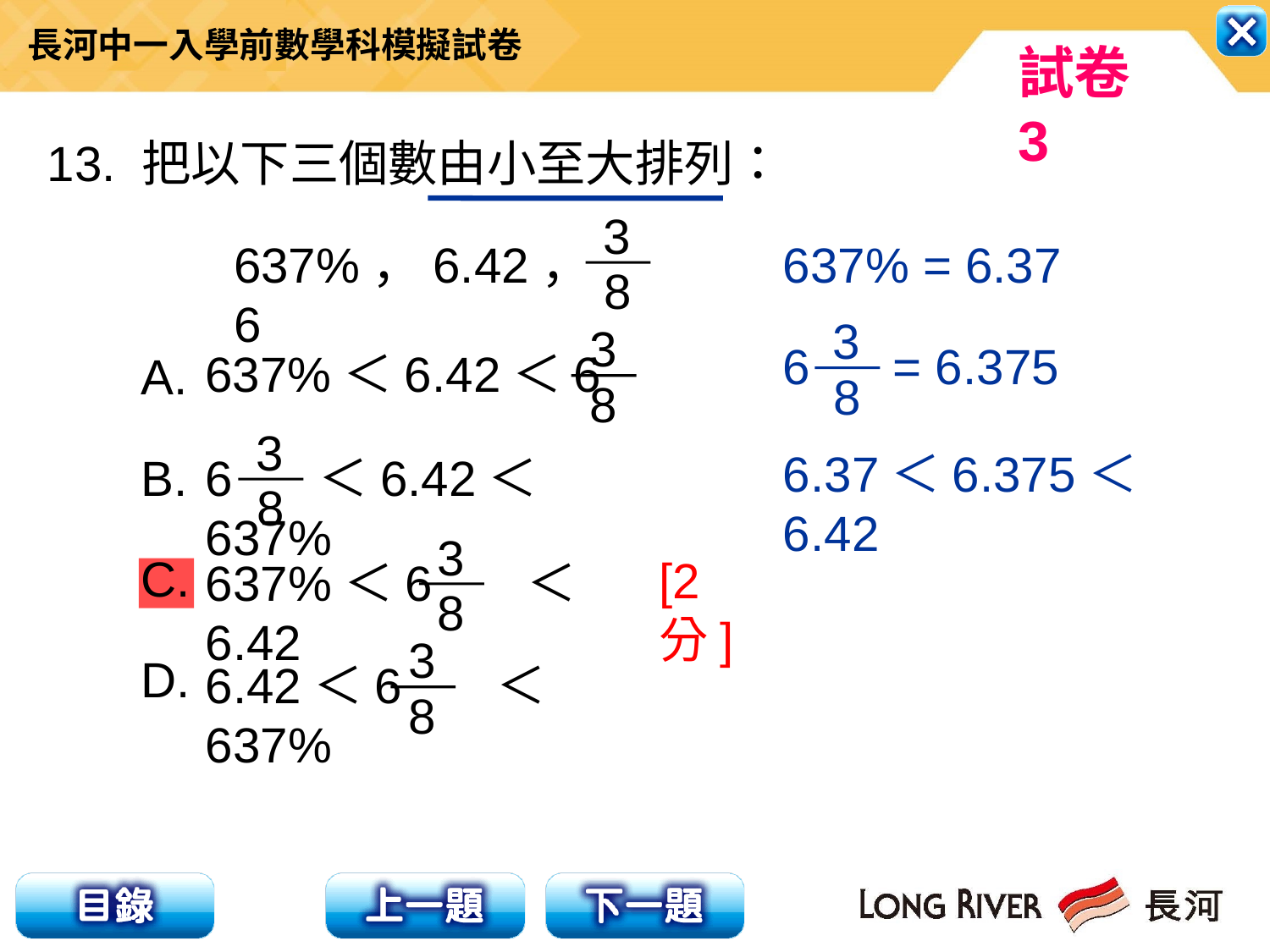

13. 把以下三個數由小至大排列：
3
8

637%，6.42，6
637% = 6.37
3
8

6      = 6.375
3
8

637%＜6.42＜6
 A.
 B.
 C.
 D.
3
8

6 　 ＜6.42＜637%
6.37＜6.375＜6.42
3
8

637%＜6      ＜6.42
[2分]

3
8

6.42＜6      ＜637%